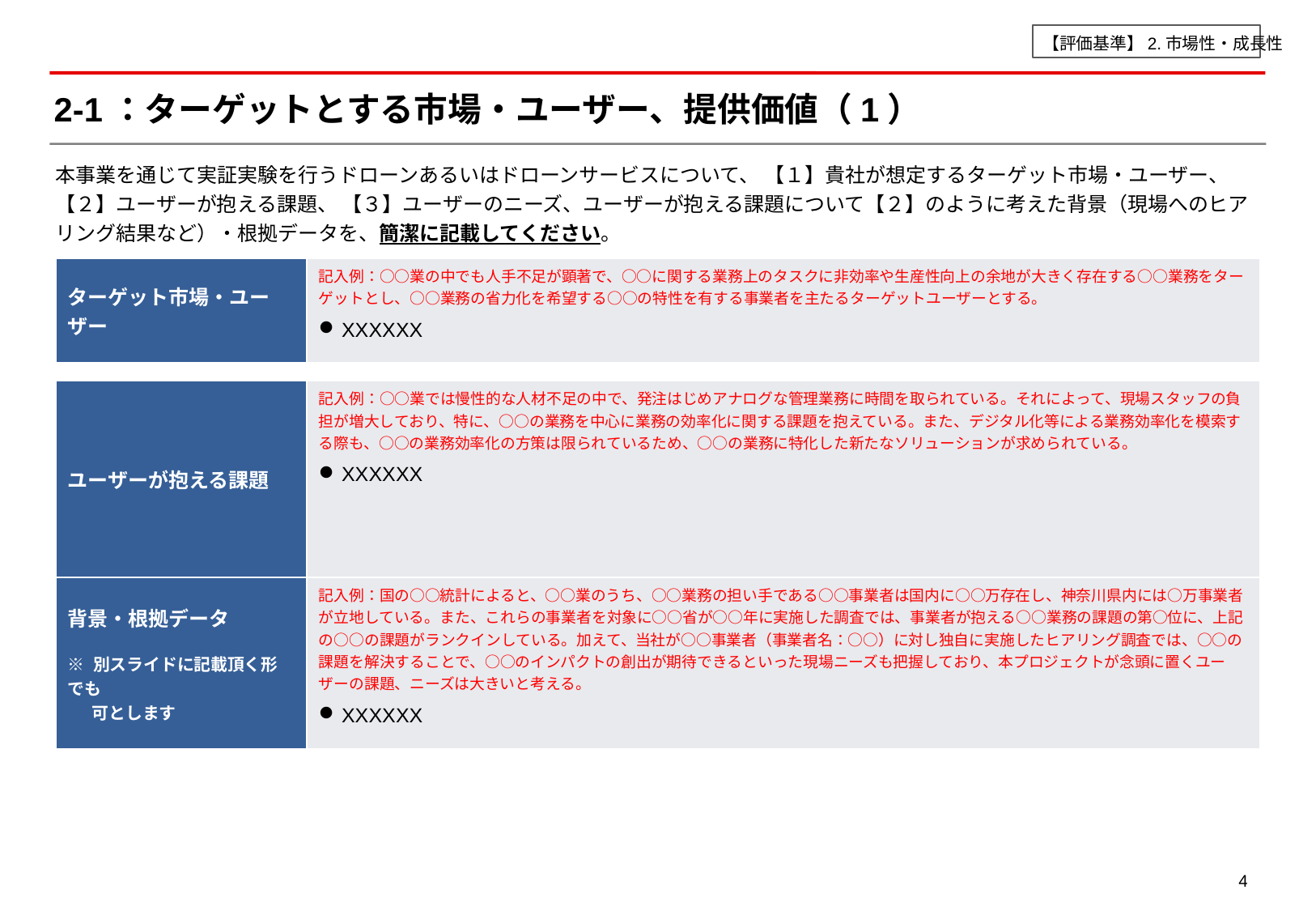

【評価基準】2.市場性・成長性
# 2-1：ターゲットとする市場・ユーザー、提供価値（1）
本事業を通じて実証実験を行うドローンあるいはドローンサービスについて、 【１】貴社が想定するターゲット市場・ユーザー、【２】ユーザーが抱える課題、 【３】ユーザーのニーズ、ユーザーが抱える課題について【２】のように考えた背景（現場へのヒアリング結果など）・根拠データを、簡潔に記載してください。
| ターゲット市場・ユーザー | 記入例：○○業の中でも人手不足が顕著で、○○に関する業務上のタスクに非効率や生産性向上の余地が大きく存在する○○業務をターゲットとし、○○業務の省力化を希望する○○の特性を有する事業者を主たるターゲットユーザーとする。 XXXXXX |
| --- | --- |
| ユーザーが抱える課題 | 記入例：○○業では慢性的な人材不足の中で、発注はじめアナログな管理業務に時間を取られている。それによって、現場スタッフの負担が増大しており、特に、○○の業務を中心に業務の効率化に関する課題を抱えている。また、デジタル化等による業務効率化を模索する際も、○○の業務効率化の方策は限られているため、○○の業務に特化した新たなソリューションが求められている。 XXXXXX |
| --- | --- |
| 背景・根拠データ ※ 別スライドに記載頂く形でも 　 可とします | 記入例：国の○○統計によると、○○業のうち、○○業務の担い手である○○事業者は国内に○○万存在し、神奈川県内には○万事業者が立地している。また、これらの事業者を対象に○○省が○○年に実施した調査では、事業者が抱える○○業務の課題の第○位に、上記の○○の課題がランクインしている。加えて、当社が○○事業者（事業者名：○○）に対し独自に実施したヒアリング調査では、○○の課題を解決することで、○○のインパクトの創出が期待できるといった現場ニーズも把握しており、本プロジェクトが念頭に置くユーザーの課題、ニーズは大きいと考える。 XXXXXX |